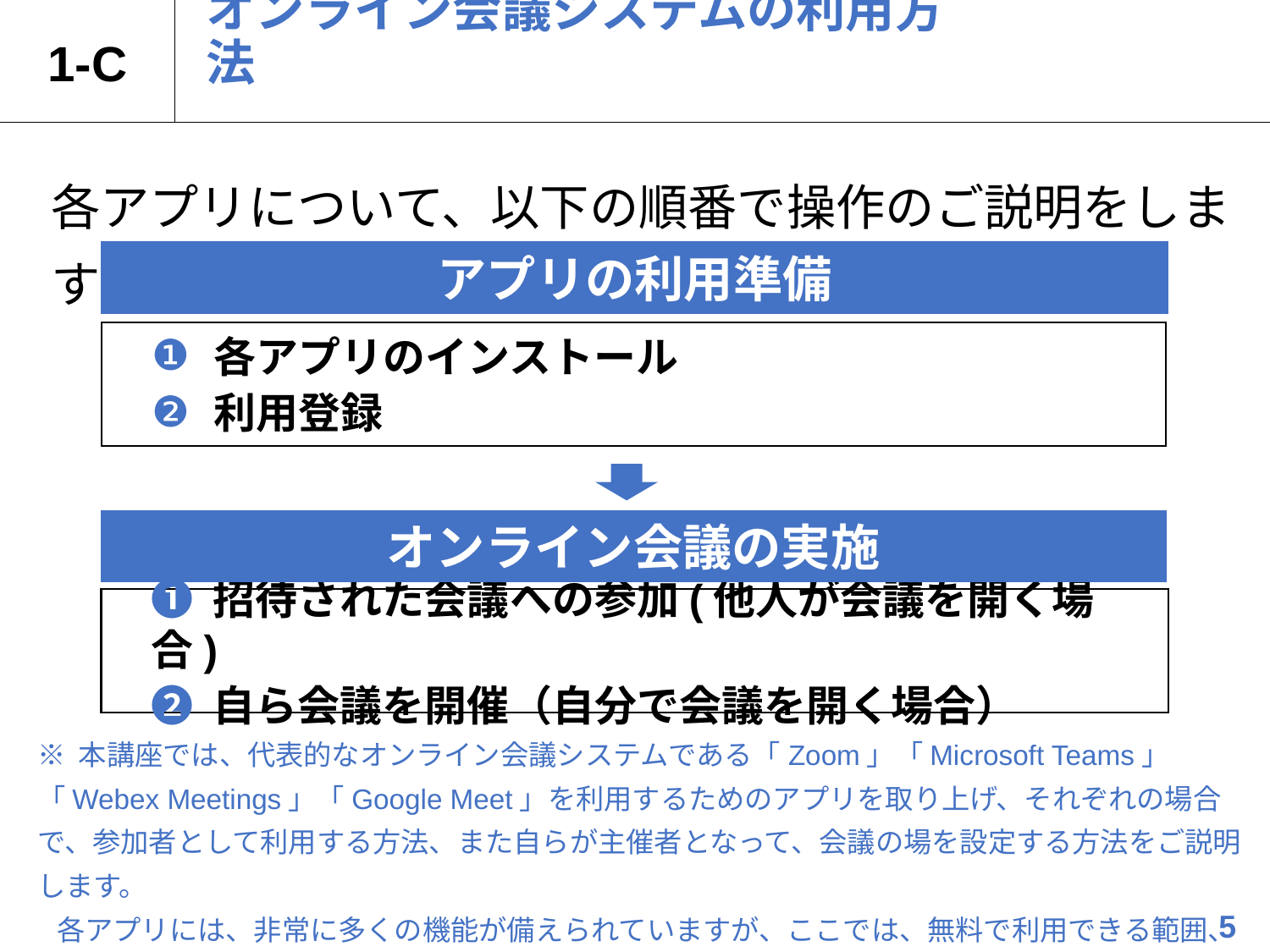

1-C
# オンライン会議システムの利用方法
各アプリについて、以下の順番で操作のご説明をします
アプリの利用準備
各アプリのインストール
利用登録

オンライン会議の実施
❶ 招待された会議への参加(他人が会議を開く場合)
❷ 自ら会議を開催（自分で会議を開く場合）
※ 本講座では、代表的なオンライン会議システムである「Zoom」「Microsoft Teams」「Webex Meetings」「Google Meet」を利用するためのアプリを取り上げ、それぞれの場合で、参加者として利用する方法、また自らが主催者となって、会議の場を設定する方法をご説明します。
  各アプリには、非常に多くの機能が備えられていますが、ここでは、無料で利用できる範囲、かつ、限られた機能についてのみご紹介します。
5